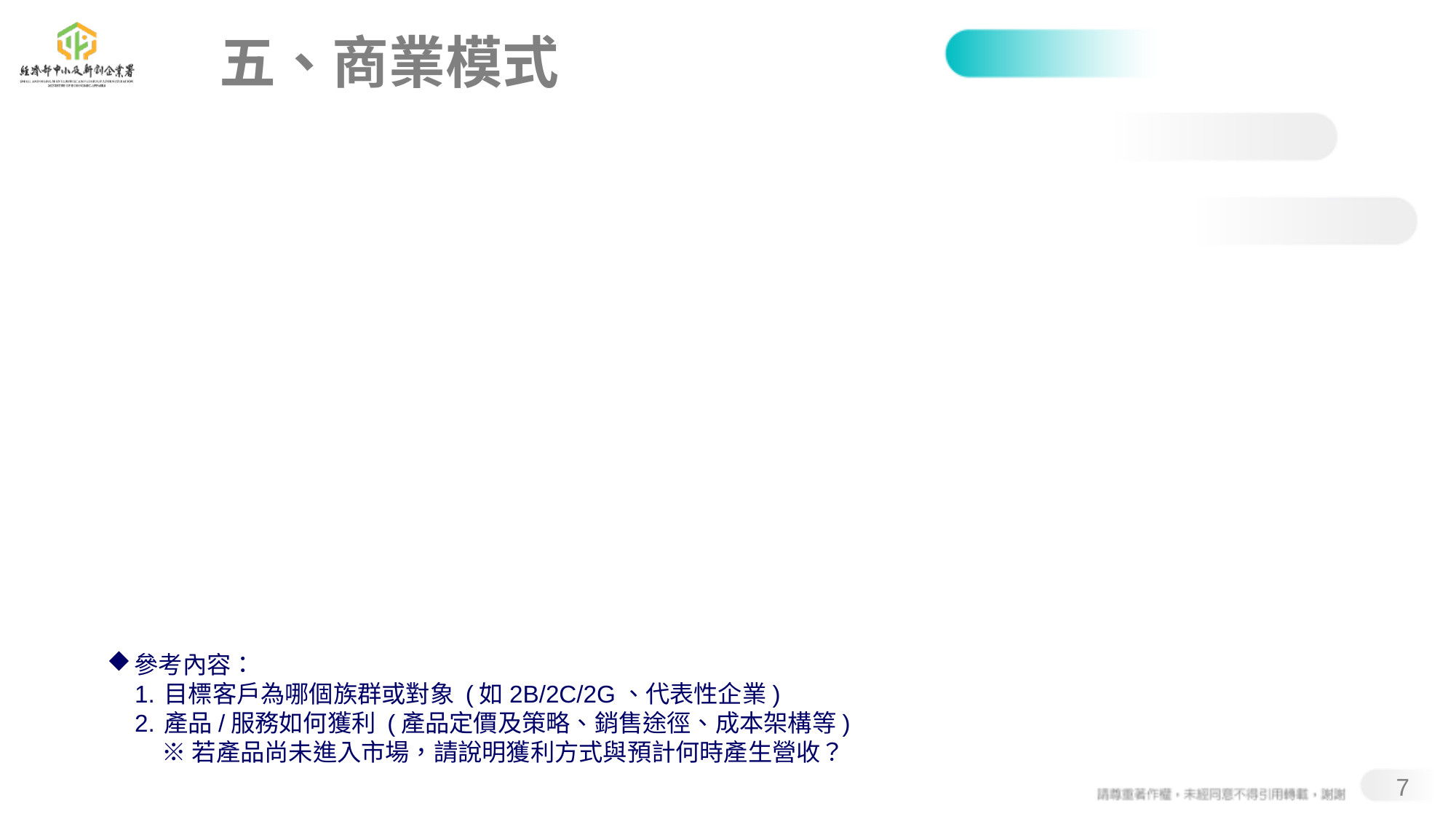

# 五、商業模式

參考內容：
目標客戶為哪個族群或對象 (如2B/2C/2G、代表性企業)
產品/服務如何獲利 (產品定價及策略、銷售途徑、成本架構等)
     ※若產品尚未進入市場，請說明獲利方式與預計何時產生營收？
7